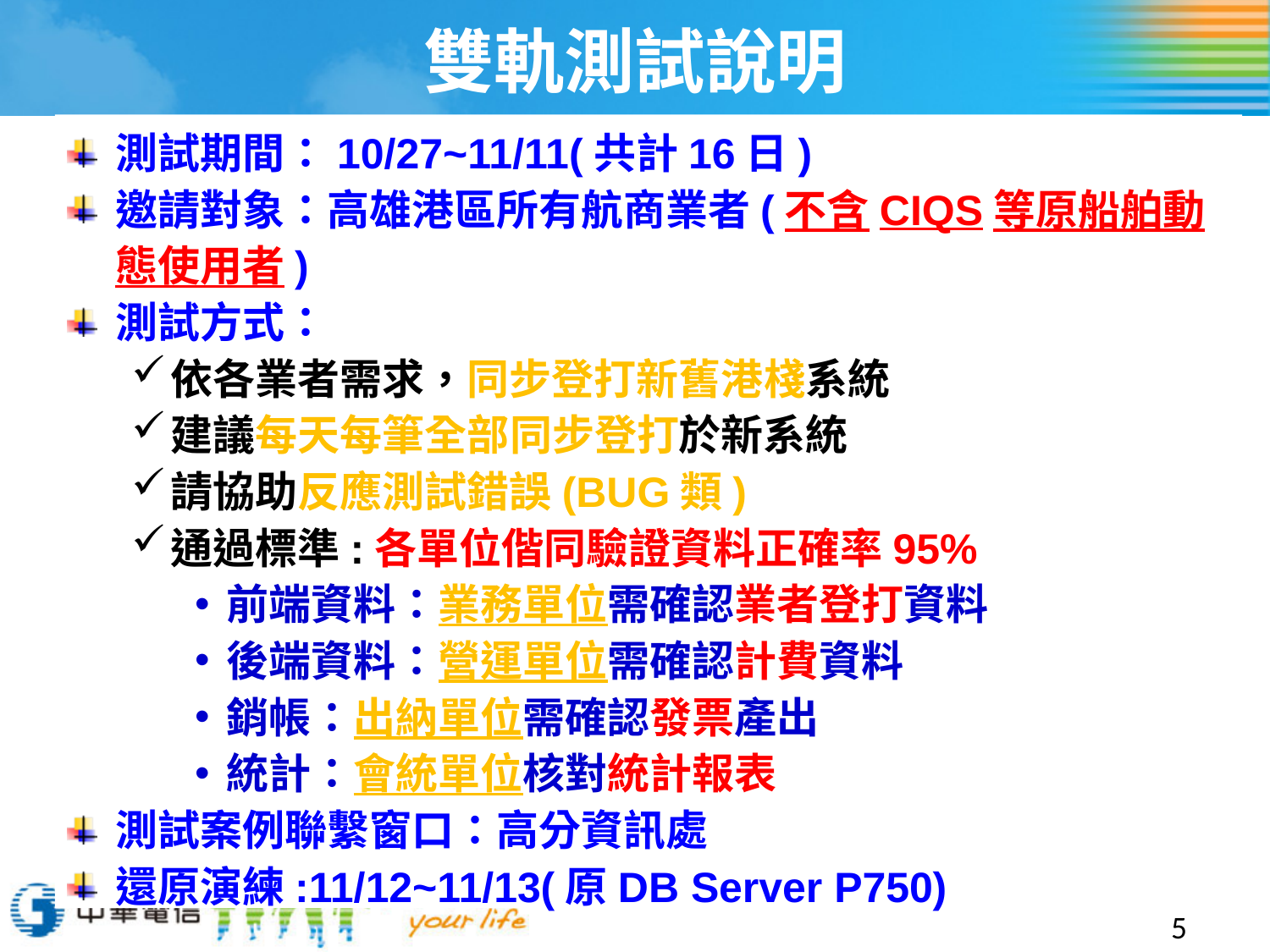

# 雙軌測試說明
測試期間：10/27~11/11(共計16日)
邀請對象：高雄港區所有航商業者(不含CIQS等原船舶動態使用者)
測試方式：
依各業者需求，同步登打新舊港棧系統
建議每天每筆全部同步登打於新系統
請協助反應測試錯誤(BUG類)
通過標準:各單位偕同驗證資料正確率95%
前端資料：業務單位需確認業者登打資料
後端資料：營運單位需確認計費資料
銷帳：出納單位需確認發票產出
統計：會統單位核對統計報表
測試案例聯繫窗口：高分資訊處
還原演練:11/12~11/13(原DB Server P750)